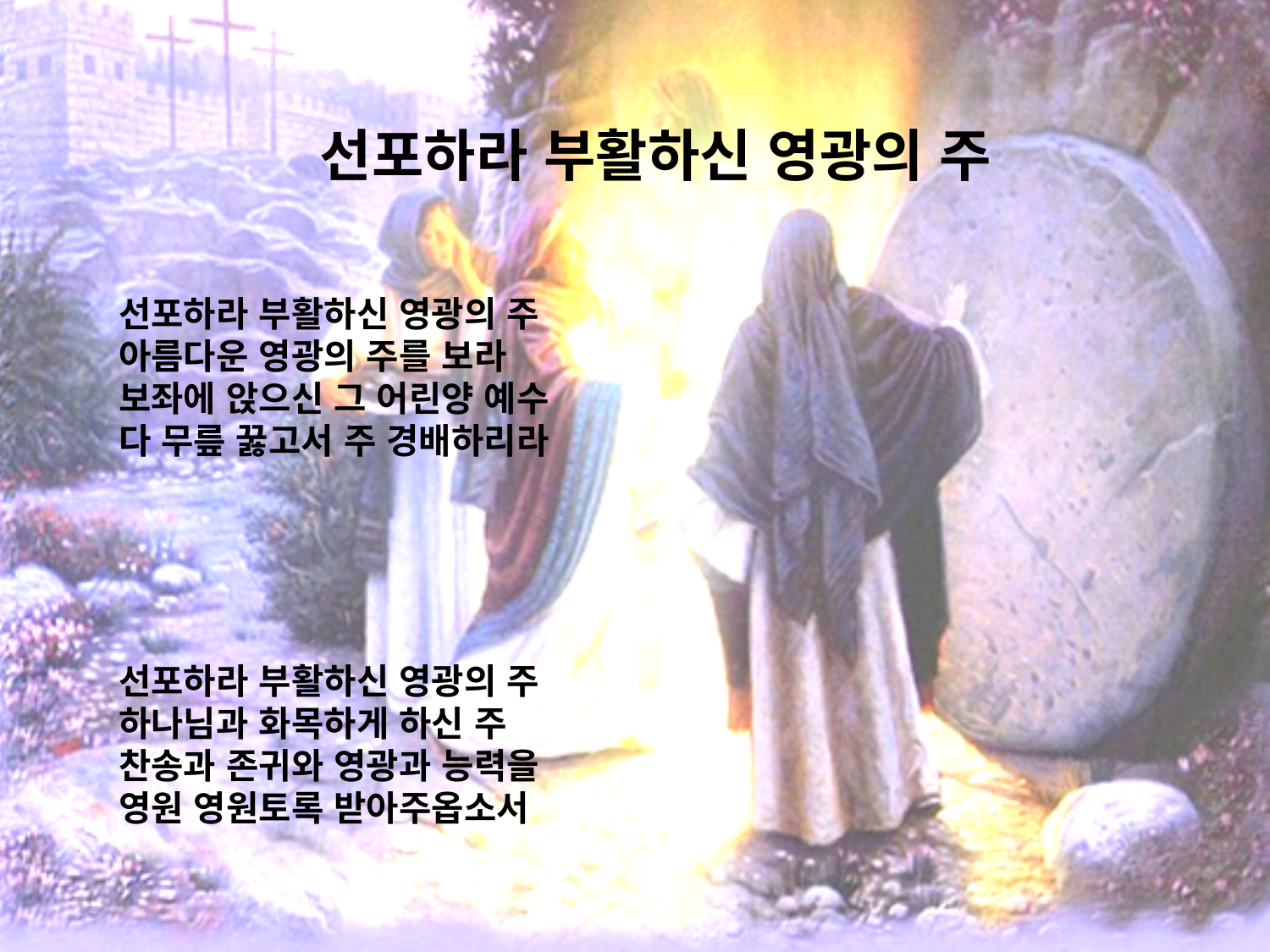

# 선포하라 부활하신 영광의 주
선포하라 부활하신 영광의 주
아름다운 영광의 주를 보라
보좌에 앉으신 그 어린양 예수
다 무릎 꿇고서 주 경배하리라

선포하라 부활하신 영광의 주
하나님과 화목하게 하신 주
찬송과 존귀와 영광과 능력을
영원 영원토록 받아주옵소서